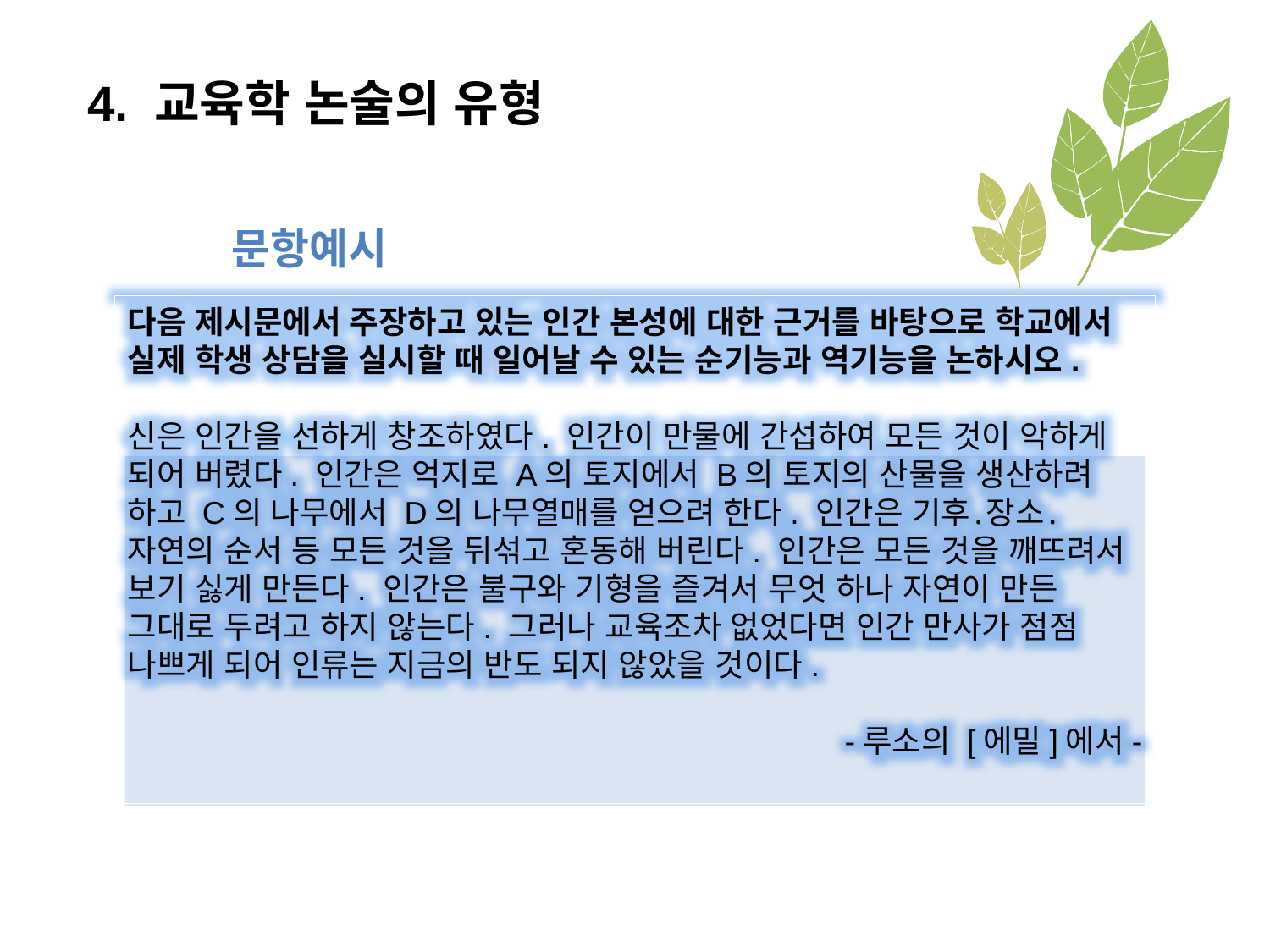

4. 교육학 논술의 유형

문항예시
다음 제시문에서 주장하고 있는 인간 본성에 대한 근거를 바탕으로 학교에서 실제 학생 상담을 실시할 때 일어날 수 있는 순기능과 역기능을 논하시오.

신은 인간을 선하게 창조하였다. 인간이 만물에 간섭하여 모든 것이 악하게 되어 버렸다. 인간은 억지로 A의 토지에서 B의 토지의 산물을 생산하려 하고 C의 나무에서 D의 나무열매를 얻으려 한다. 인간은 기후․장소․자연의 순서 등 모든 것을 뒤섞고 혼동해 버린다. 인간은 모든 것을 깨뜨려서 보기 싫게 만든다. 인간은 불구와 기형을 즐겨서 무엇 하나 자연이 만든 그대로 두려고 하지 않는다. 그러나 교육조차 없었다면 인간 만사가 점점 나쁘게 되어 인류는 지금의 반도 되지 않았을 것이다.

-루소의 [에밀]에서-